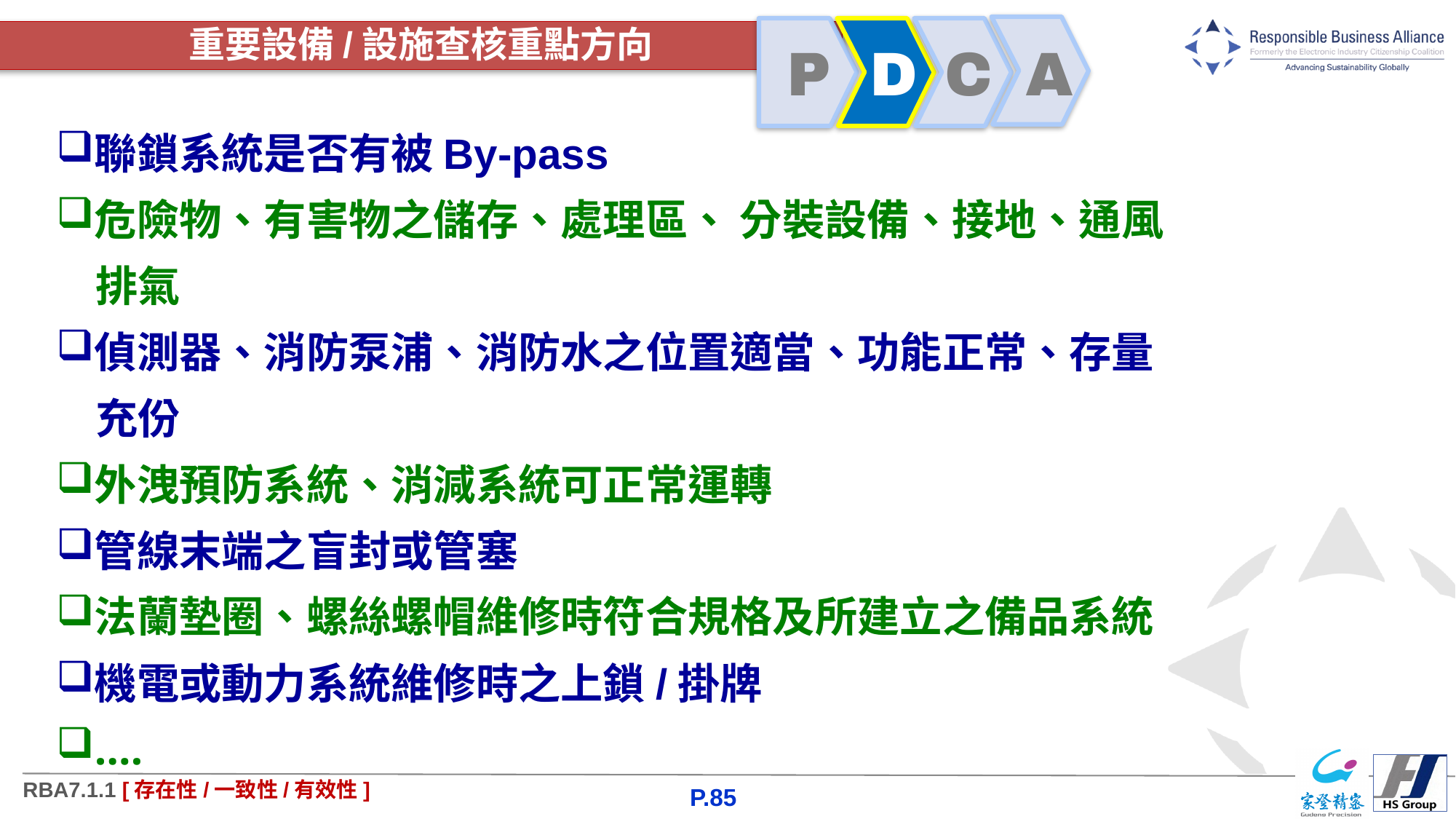

P
D
C
A
# 重要設備/設施查核重點方向
聯鎖系統是否有被By-pass
危險物、有害物之儲存、處理區、 分裝設備、接地、通風
   排氣
偵測器、消防泵浦、消防水之位置適當、功能正常、存量
   充份
外洩預防系統、消減系統可正常運轉
管線末端之盲封或管塞
法蘭墊圈、螺絲螺帽維修時符合規格及所建立之備品系統
機電或動力系統維修時之上鎖/掛牌
‥‥